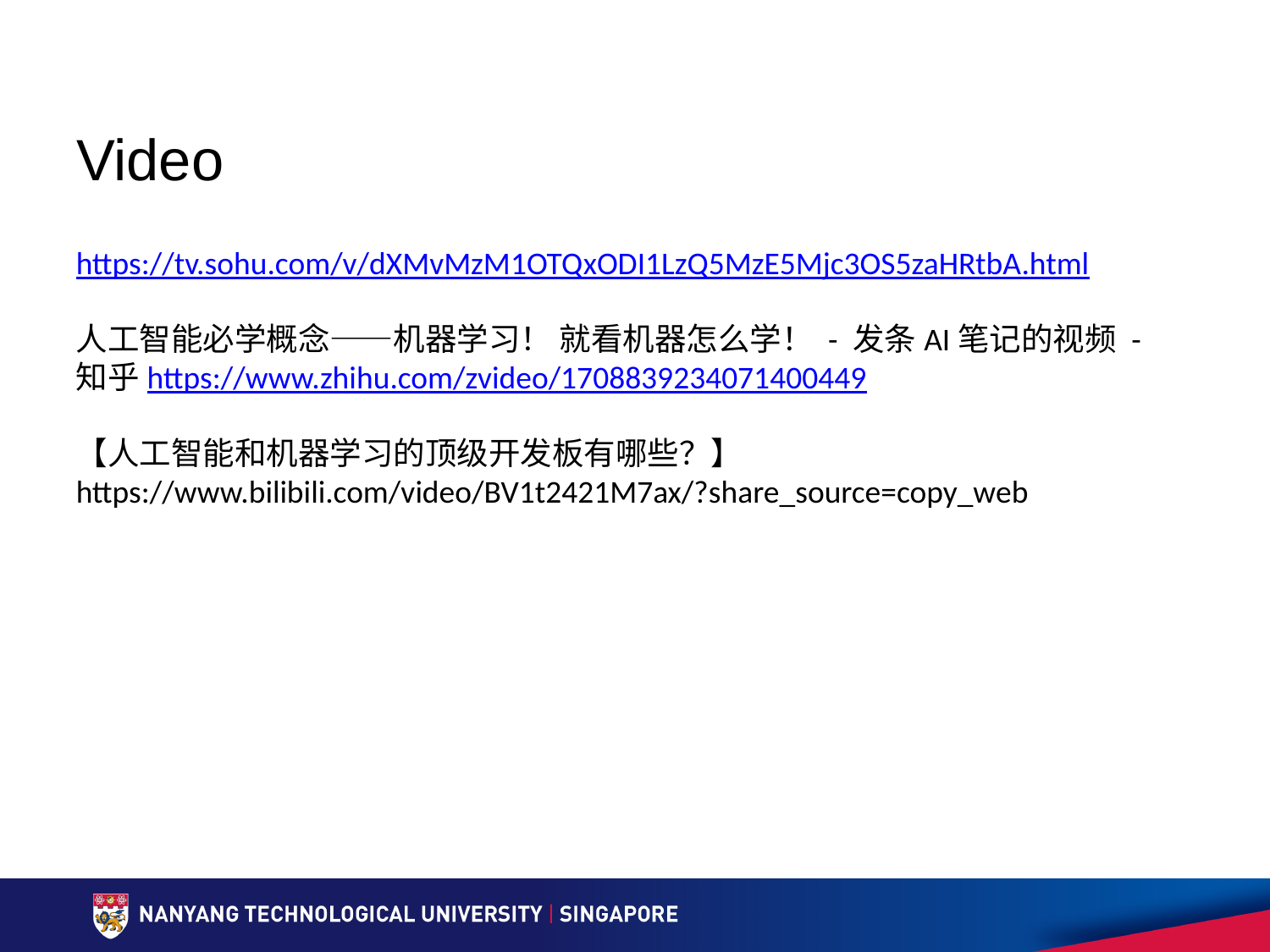

# Video
https://tv.sohu.com/v/dXMvMzM1OTQxODI1LzQ5MzE5Mjc3OS5zaHRtbA.html

人工智能必学概念——机器学习！ 就看机器怎么学！ - 发条AI笔记的视频 - 知乎https://www.zhihu.com/zvideo/1708839234071400449

【人工智能和机器学习的顶级开发板有哪些？】 https://www.bilibili.com/video/BV1t2421M7ax/?share_source=copy_web